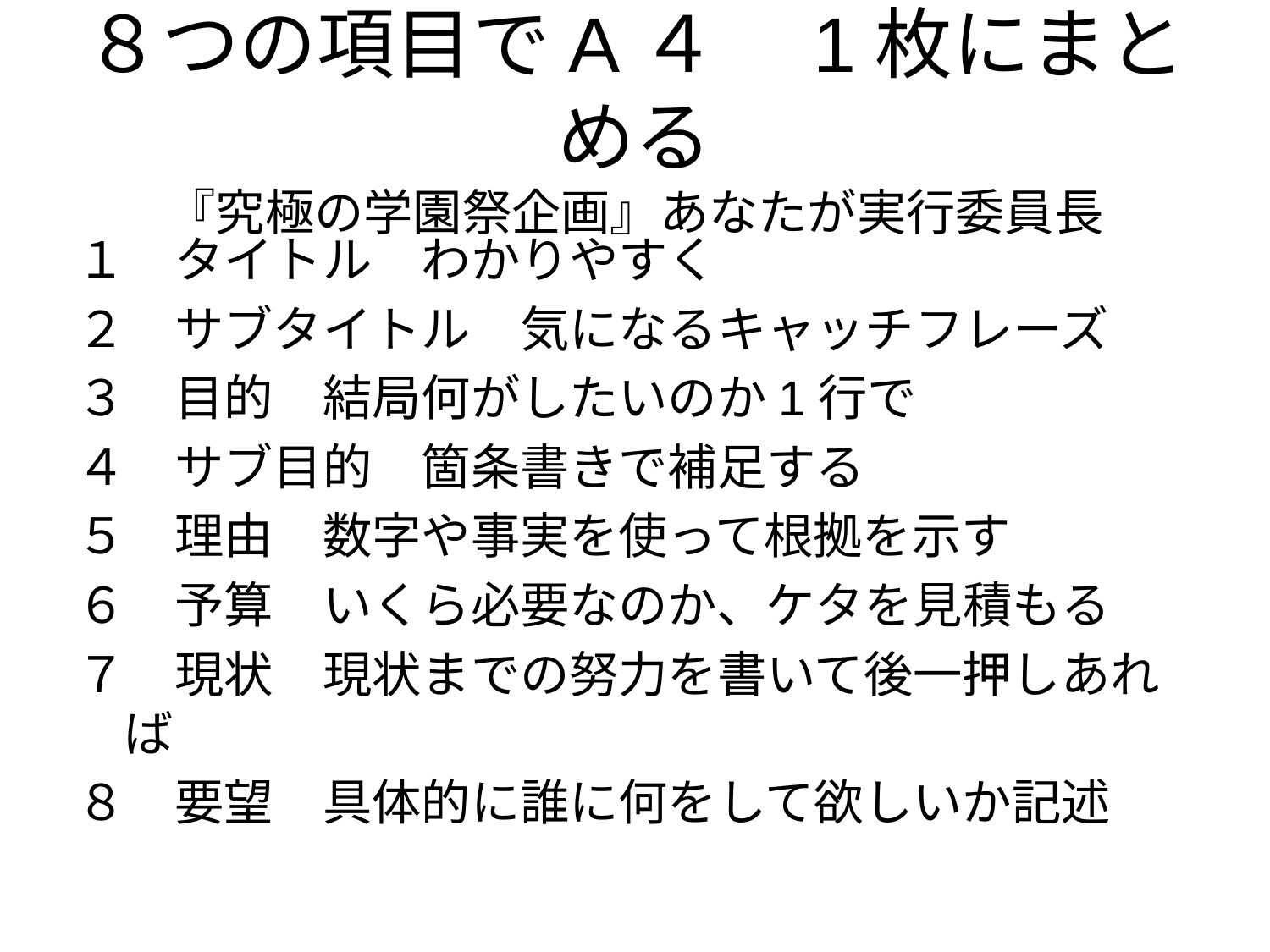

# ８つの項目でA４　1枚にまとめる 『究極の学園祭企画』あなたが実行委員長
１　タイトル　わかりやすく
２　サブタイトル　気になるキャッチフレーズ
３　目的　結局何がしたいのか1行で
４　サブ目的　箇条書きで補足する
５　理由　数字や事実を使って根拠を示す
６　予算　いくら必要なのか、ケタを見積もる
７　現状　現状までの努力を書いて後一押しあれば
８　要望　具体的に誰に何をして欲しいか記述